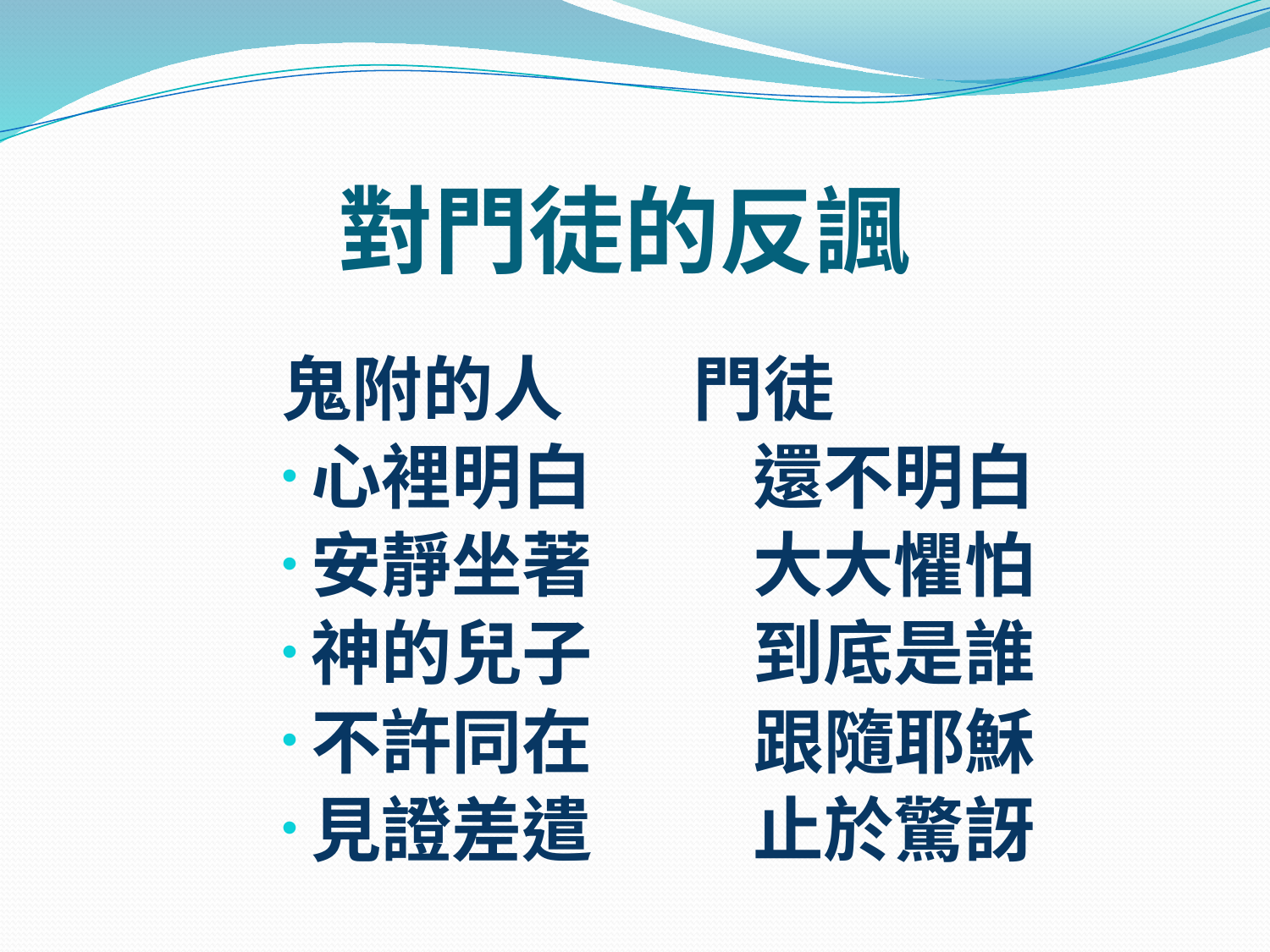

# 對門徒的反諷
鬼附的人	        門徒
心裡明白          還不明白
安靜坐著          大大懼怕
神的兒子          到底是誰
不許同在          跟隨耶穌
見證差遣          止於驚訝